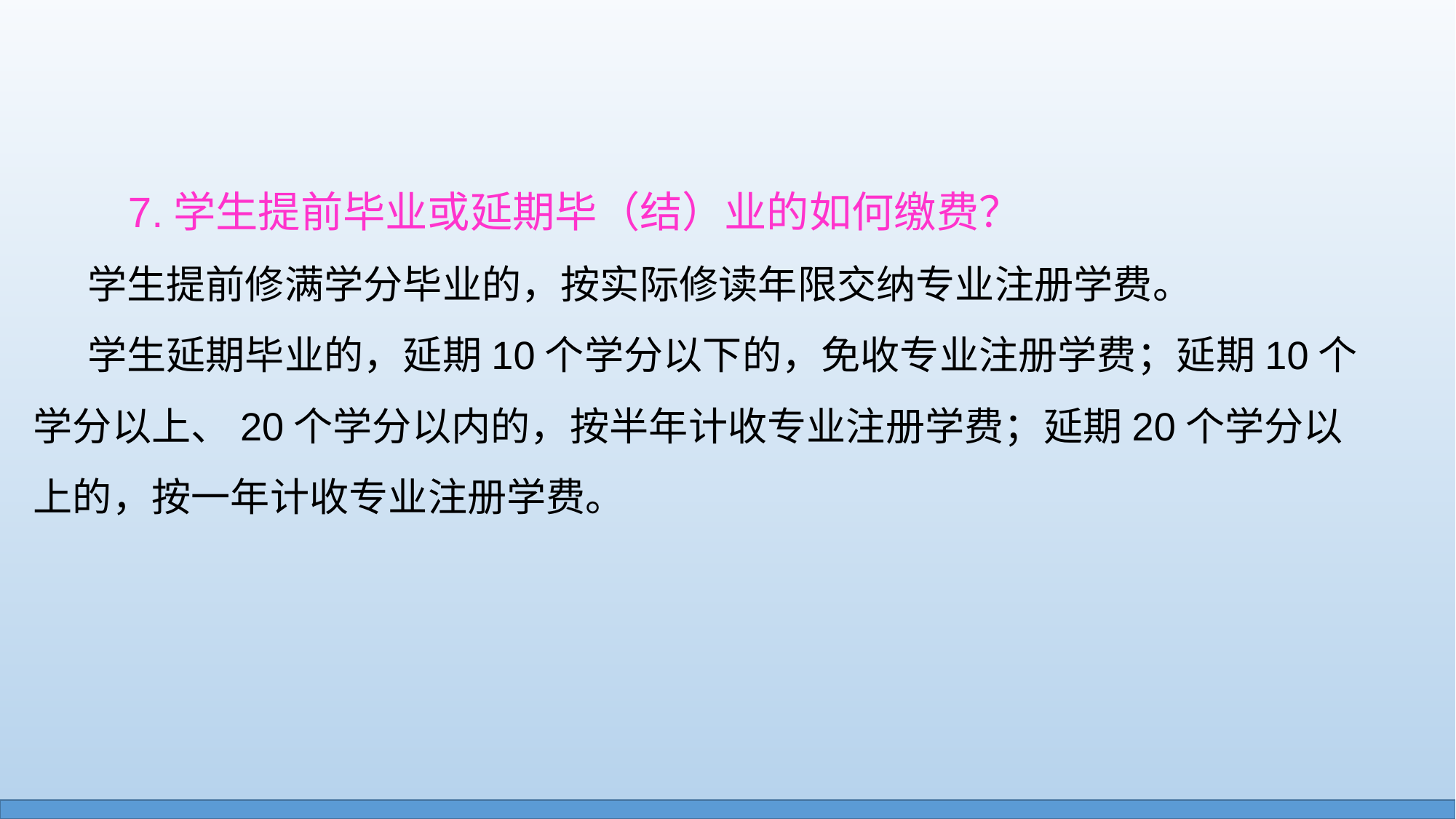

7.学生提前毕业或延期毕（结）业的如何缴费？
     学生提前修满学分毕业的，按实际修读年限交纳专业注册学费。
     学生延期毕业的，延期10个学分以下的，免收专业注册学费；延期10个学分以上、20个学分以内的，按半年计收专业注册学费；延期20个学分以上的，按一年计收专业注册学费。